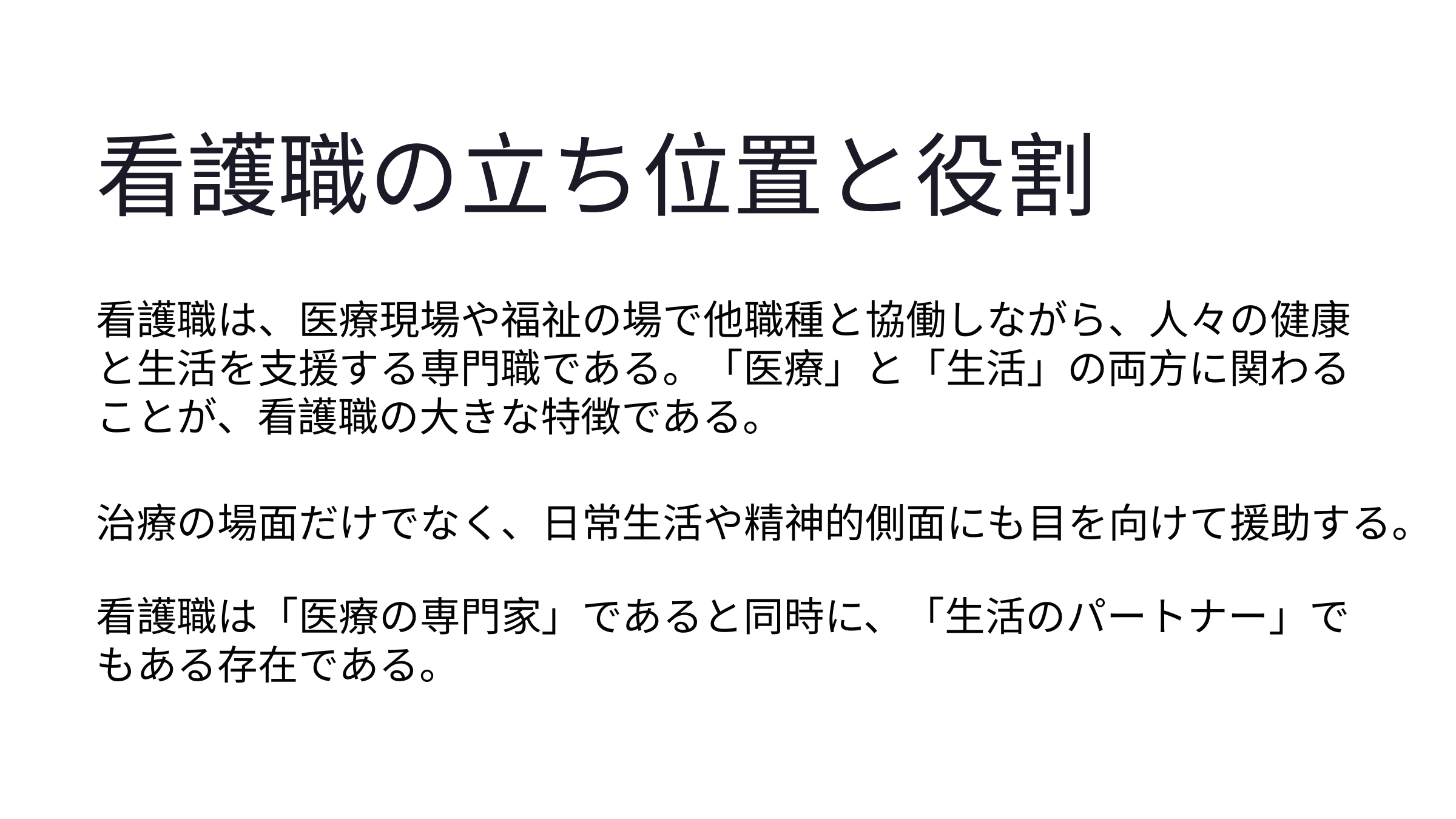

看護職の立ち位置と役割
看護職は、医療現場や福祉の場で他職種と協働しながら、人々の健康と生活を支援する専門職である。「医療」と「生活」の両方に関わることが、看護職の大きな特徴である。
治療の場面だけでなく、日常生活や精神的側面にも目を向けて援助する。
看護職は「医療の専門家」であると同時に、「生活のパートナー」でもある存在である。